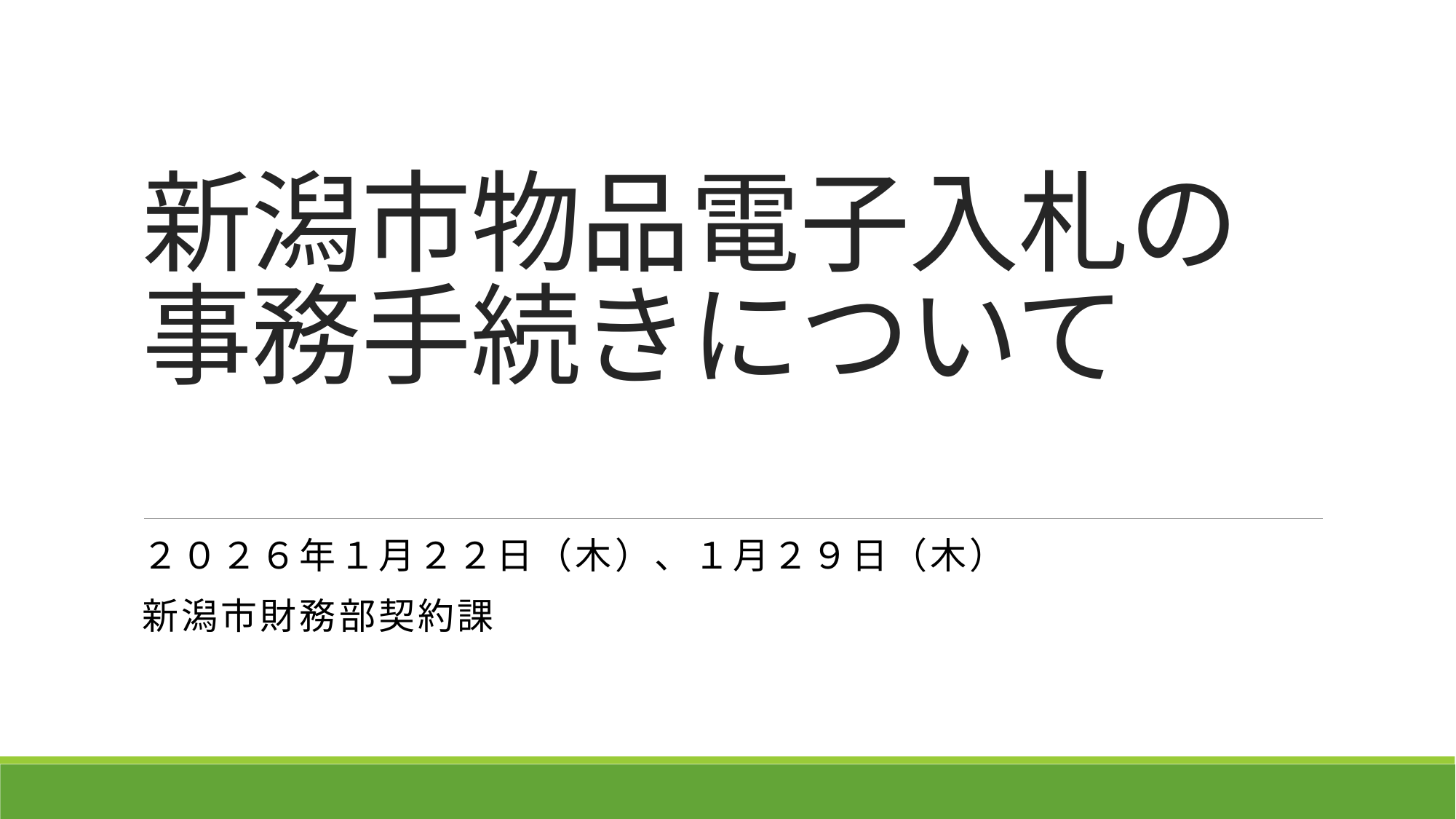

# 新潟市物品電子入札の事務手続きについて
２０２６年１月２２日（木）、１月２９日（木）
新潟市財務部契約課